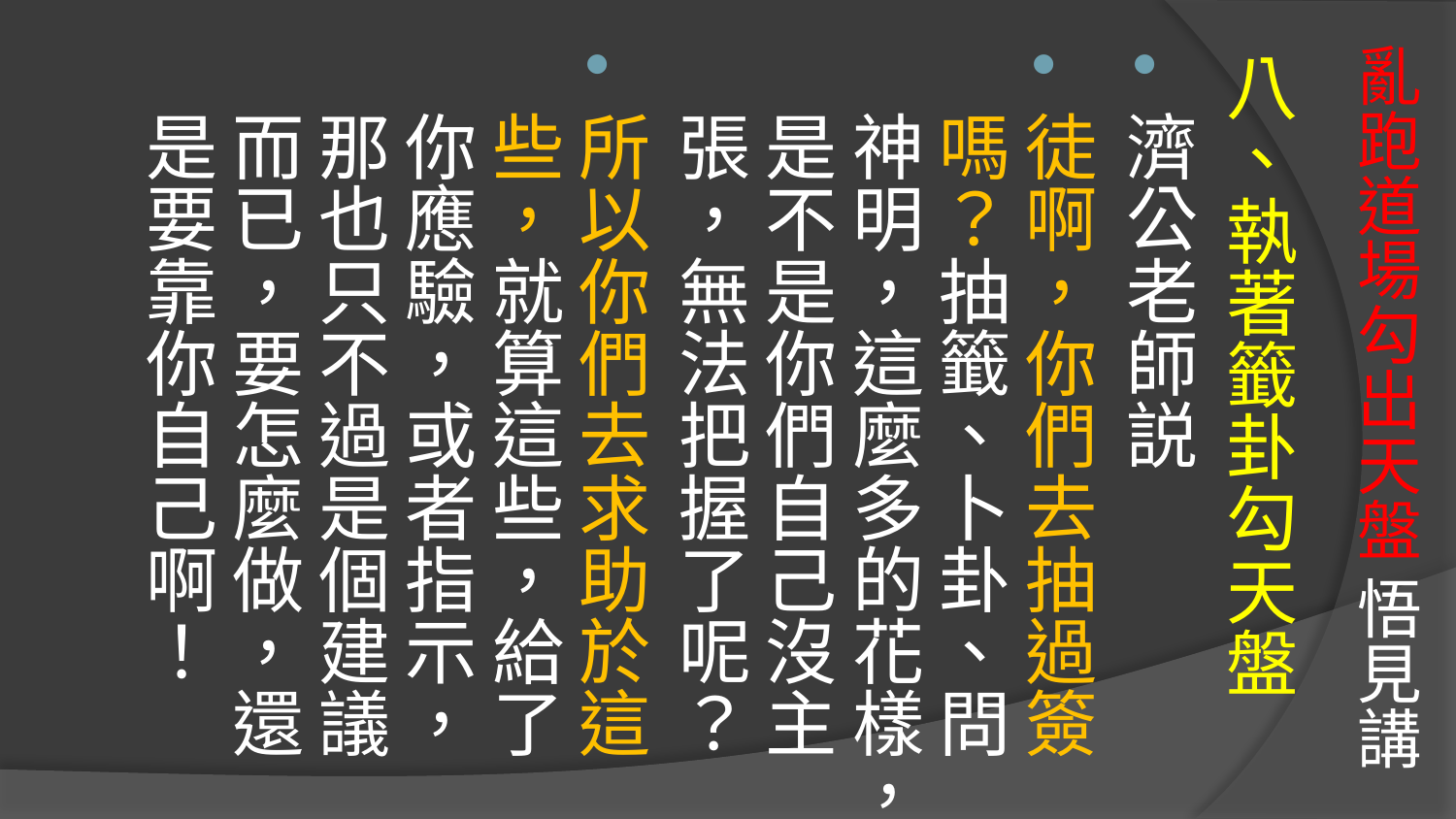

# 亂跑道場勾出天盤 悟見講
八、執著籤卦勾天盤
濟公老師説
徒啊，你們去抽過簽嗎？抽籤、卜卦、問神明，這麼多的花樣，是不是你們自己沒主張，無法把握了呢？
所以你們去求助於這些，就算這些，給了你應驗，或者指示，那也只不過是個建議而已，要怎麼做，還是要靠你自己啊！